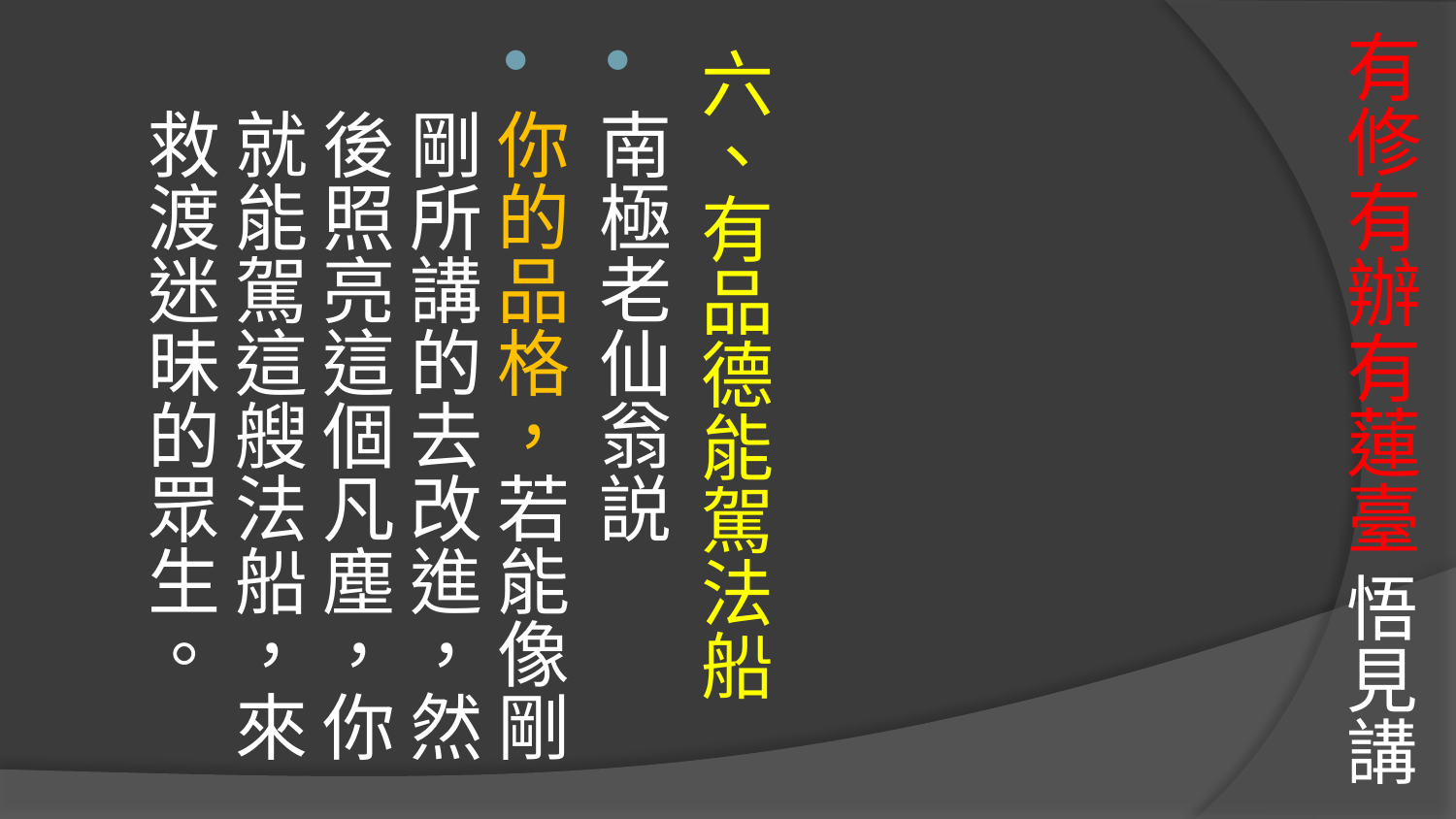

# 有修有辦有蓮臺 悟見講
六、有品德能駕法船
南極老仙翁説
你的品格，若能像剛剛所講的去改進，然後照亮這個凡塵，你就能駕這艘法船，來救渡迷昧的眾生。